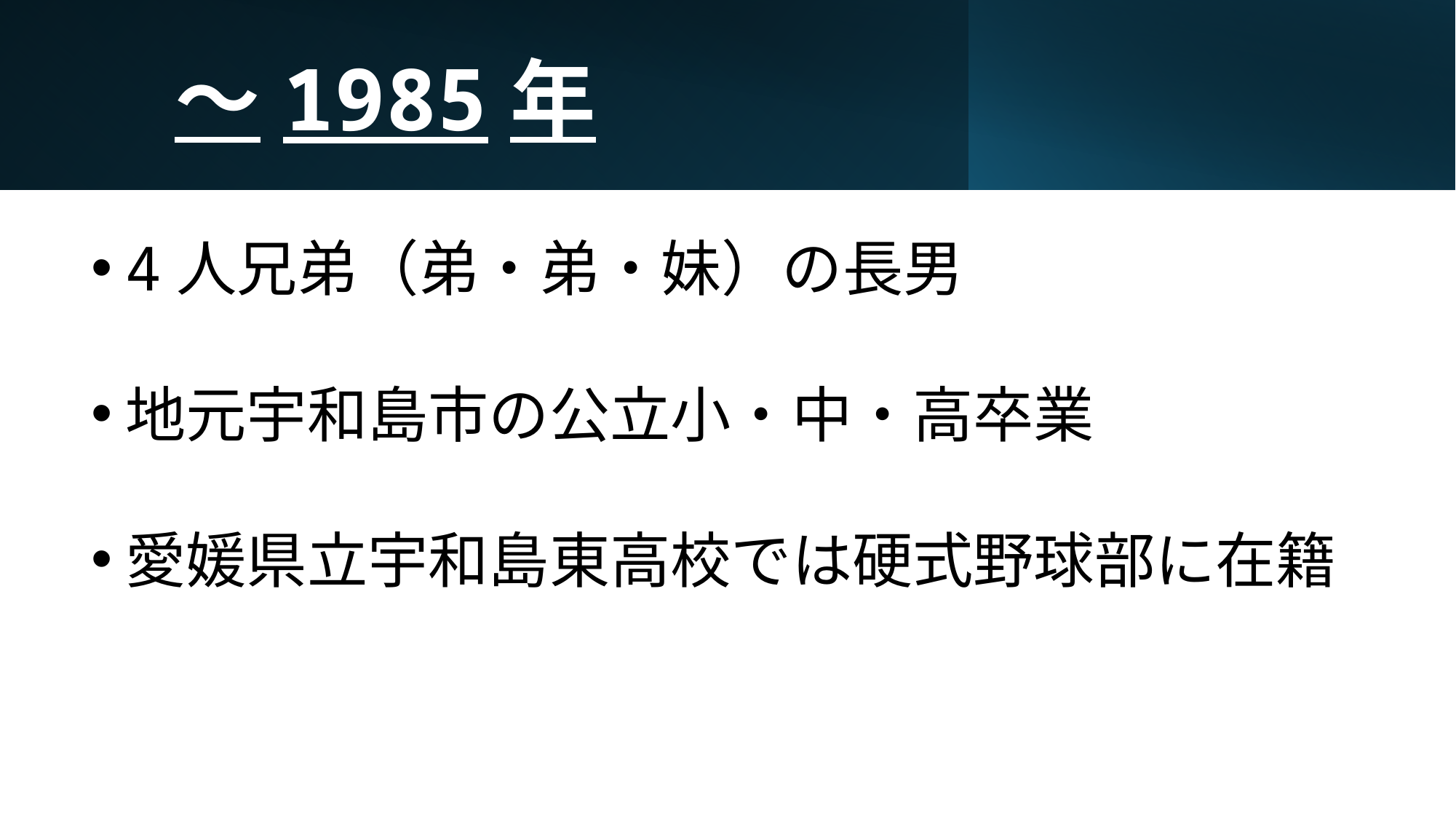

# ～1985年
4人兄弟（弟・弟・妹）の長男
地元宇和島市の公立小・中・高卒業

愛媛県立宇和島東高校では硬式野球部に在籍